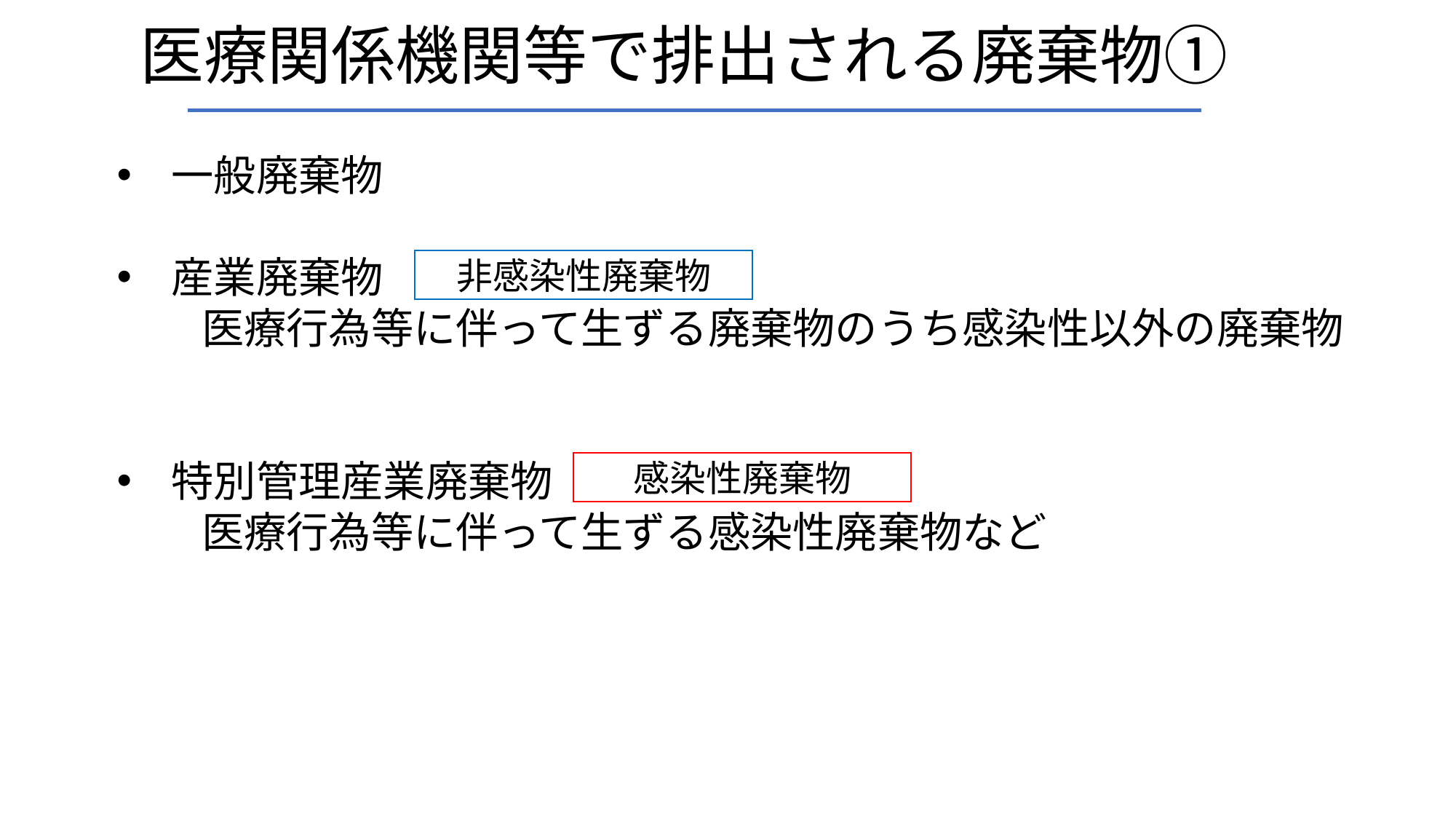

# 医療関係機関等で排出される廃棄物①
一般廃棄物

産業廃棄物
　　医療行為等に伴って生ずる廃棄物のうち感染性以外の廃棄物

特別管理産業廃棄物
　　医療行為等に伴って生ずる感染性廃棄物など

非感染性廃棄物
感染性廃棄物